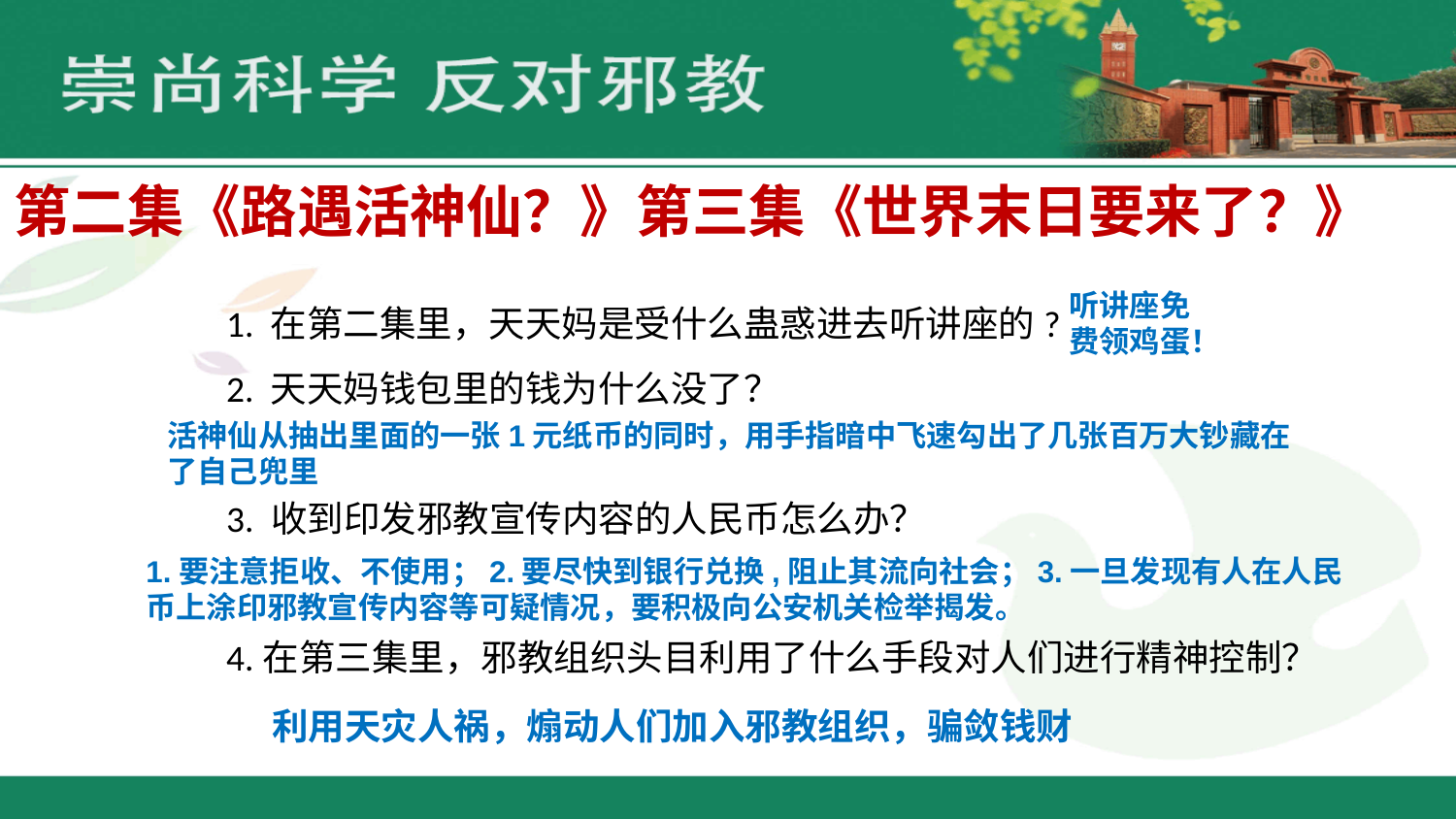

第二集《路遇活神仙？》第三集《世界末日要来了？》
1. 在第二集里，天天妈是受什么蛊惑进去听讲座的?
2. 天天妈钱包里的钱为什么没了？
听讲座免费领鸡蛋！
活神仙从抽出里面的一张1元纸币的同时，用手指暗中飞速勾出了几张百万大钞藏在了自己兜里
3. 收到印发邪教宣传内容的人民币怎么办？
1.要注意拒收、不使用；2.要尽快到银行兑换,阻止其流向社会；3.一旦发现有人在人民币上涂印邪教宣传内容等可疑情况，要积极向公安机关检举揭发。
4.在第三集里，邪教组织头目利用了什么手段对人们进行精神控制？
利用天灾人祸，煽动人们加入邪教组织，骗敛钱财